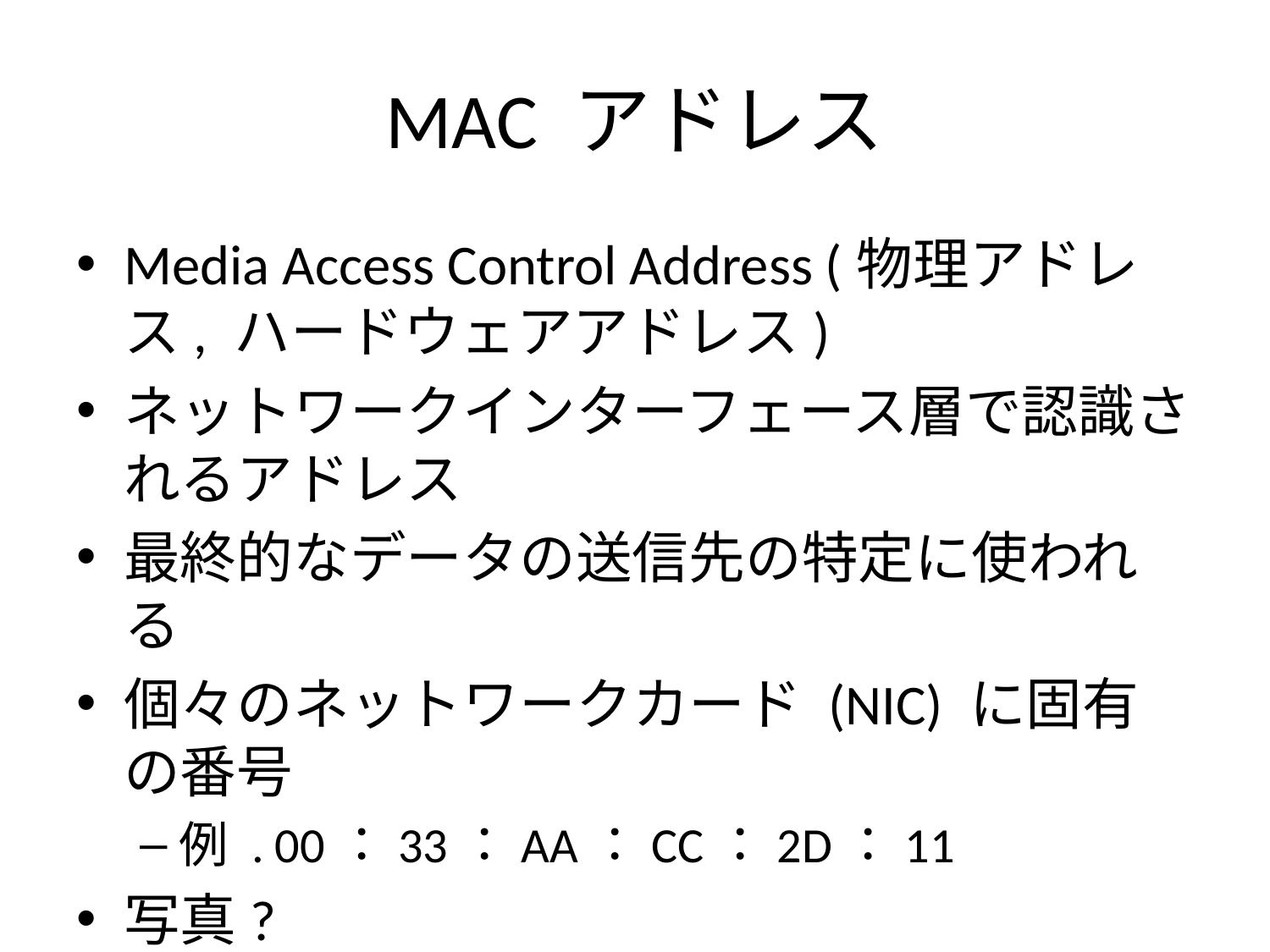

# MAC アドレス
Media Access Control Address (物理アドレス, ハードウェアアドレス)
ネットワークインターフェース層で認識されるアドレス
最終的なデータの送信先の特定に使われる
個々のネットワークカード (NIC) に固有の番号
例 . 00：33：AA：CC：2D：11
写真?